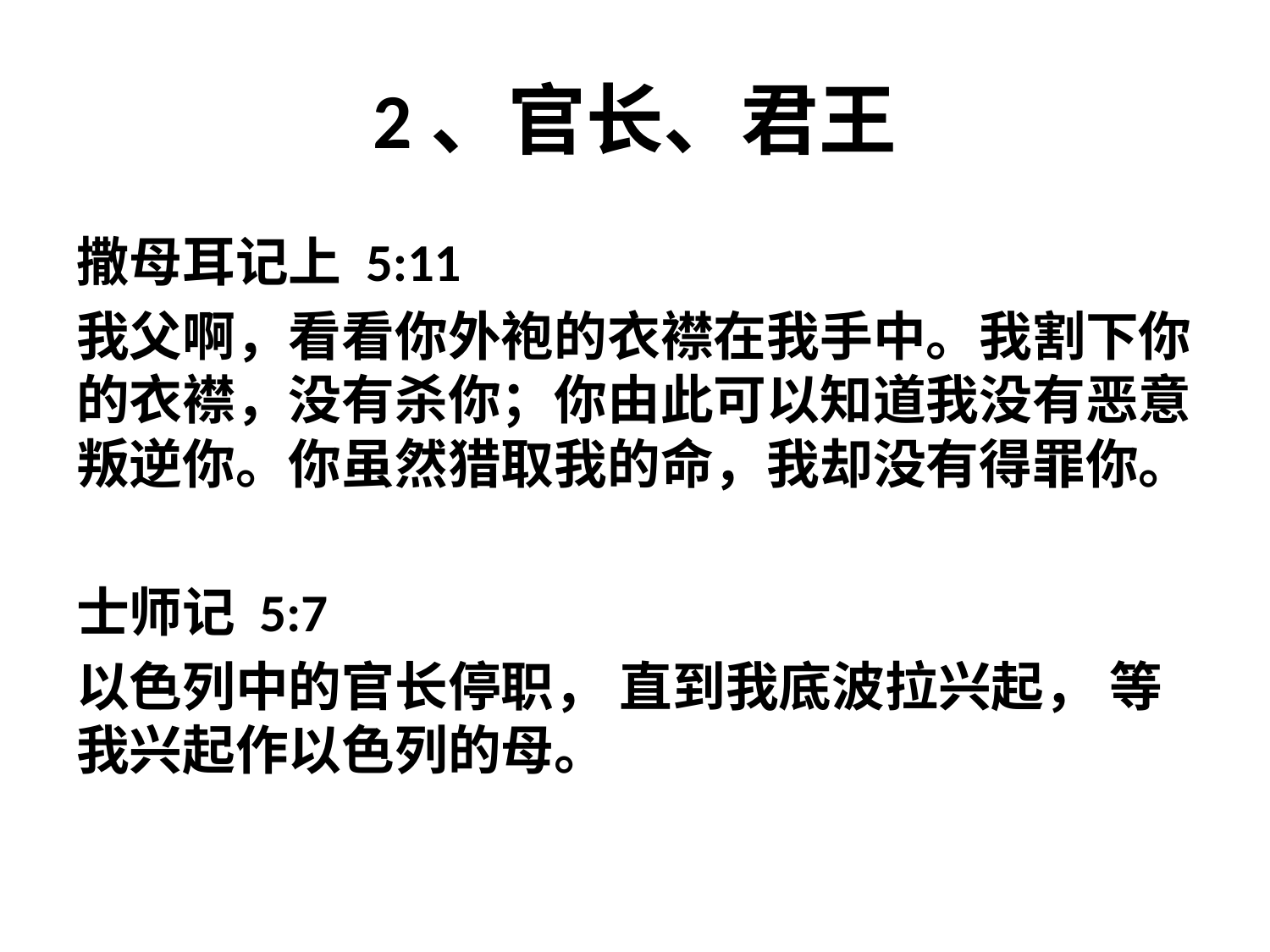

# 2、官长、君王
撒母耳记上 5:11
我父啊，看看你外袍的衣襟在我手中。我割下你的衣襟，没有杀你；你由此可以知道我没有恶意叛逆你。你虽然猎取我的命，我却没有得罪你。

士师记 5:7
以色列中的官长停职， 直到我底波拉兴起， 等我兴起作以色列的母。